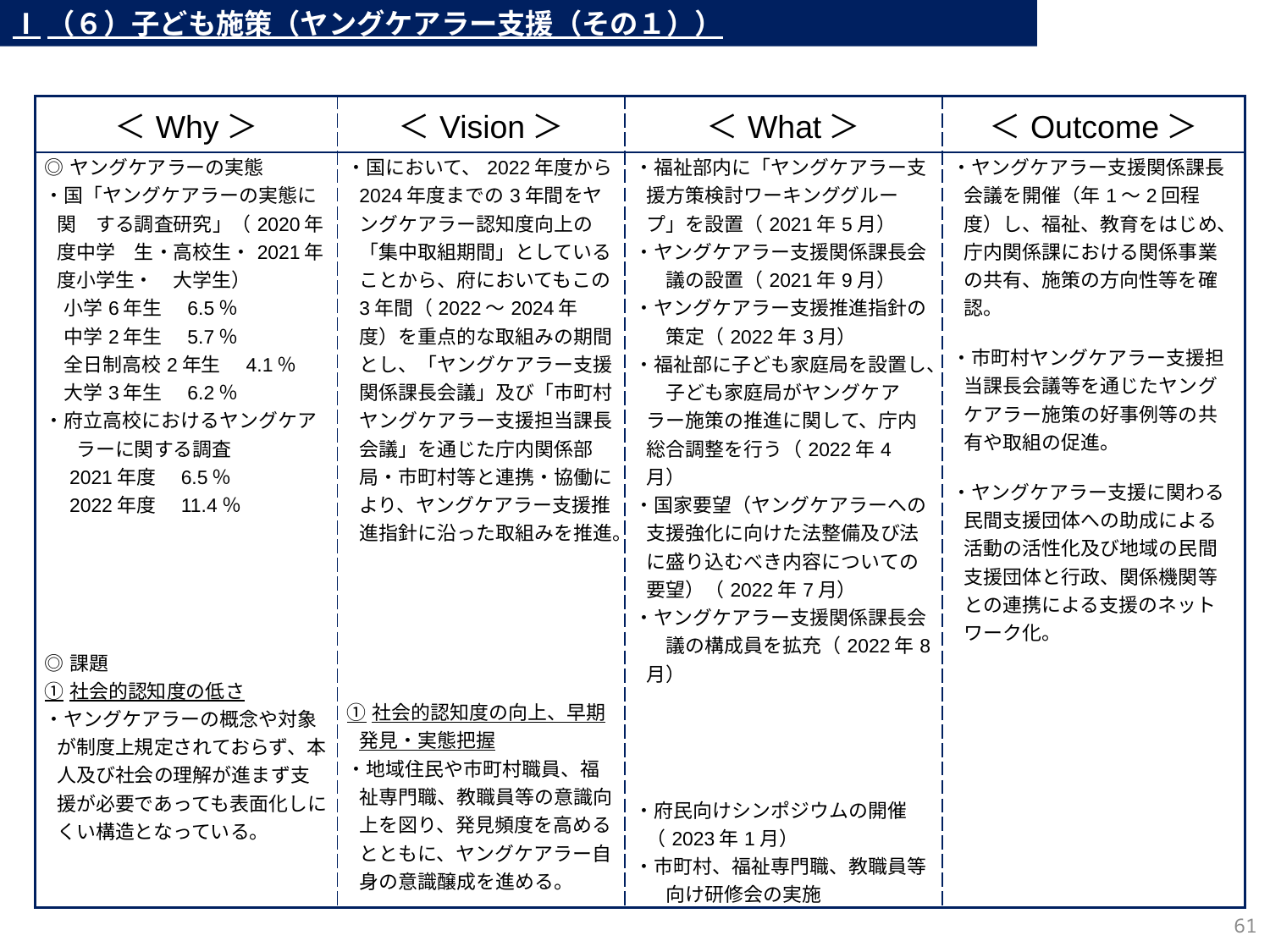

Ⅰ（６）子ども施策（ヤングケアラー支援（その１））
| ＜Why＞ | ＜Vision＞ | ＜What＞ | ＜Outcome＞ |
| --- | --- | --- | --- |
| ◎ヤングケアラーの実態 ・国「ヤングケアラーの実態に関　する調査研究」（2020年度中学　生・高校生・2021年度小学生・　大学生） 　小学6年生　6.5％ 　中学2年生　5.7％ 　全日制高校2年生　4.1％ 　大学3年生　6.2％ ・府立高校におけるヤングケア　ラーに関する調査 　2021年度　6.5％ 　2022年度　11.4％ ◎課題 ①社会的認知度の低さ ・ヤングケアラーの概念や対象が制度上規定されておらず、本人及び社会の理解が進まず支援が必要であっても表面化しにくい構造となっている。 | ・国において、2022年度から2024年度までの3年間をヤングケアラー認知度向上の「集中取組期間」としていることから、府においてもこの3年間（2022～2024年度）を重点的な取組みの期間とし、「ヤングケアラー支援関係課長会議」及び「市町村ヤングケアラー支援担当課長会議」を通じた庁内関係部局・市町村等と連携・協働により、ヤングケアラー支援推進指針に沿った取組みを推進。 ①社会的認知度の向上、早期発見・実態把握 ・地域住民や市町村職員、福祉専門職、教職員等の意識向上を図り、発見頻度を高めるとともに、ヤングケアラー自身の意識醸成を進める。 | ・福祉部内に「ヤングケアラー支援方策検討ワーキンググループ」を設置（2021年5月） ・ヤングケアラー支援関係課長会　議の設置（2021年9月） ・ヤングケアラー支援推進指針の　策定（2022年3月） ・福祉部に子ども家庭局を設置し、　子ども家庭局がヤングケアラー施策の推進に関して、庁内総合調整を行う（2022年4月） ・国家要望（ヤングケアラーへの支援強化に向けた法整備及び法に盛り込むべき内容についての要望）（2022年7月） ・ヤングケアラー支援関係課長会　議の構成員を拡充（2022年8月） ・府民向けシンポジウムの開催（2023年1月） ・市町村、福祉専門職、教職員等　向け研修会の実施 | ・ヤングケアラー支援関係課長会議を開催（年1～2回程度）し、福祉、教育をはじめ、庁内関係課における関係事業の共有、施策の方向性等を確認。 ・市町村ヤングケアラー支援担当課長会議等を通じたヤングケアラー施策の好事例等の共有や取組の促進。 ・ヤングケアラー支援に関わる民間支援団体への助成による活動の活性化及び地域の民間支援団体と行政、関係機関等との連携による支援のネットワーク化。 |
61